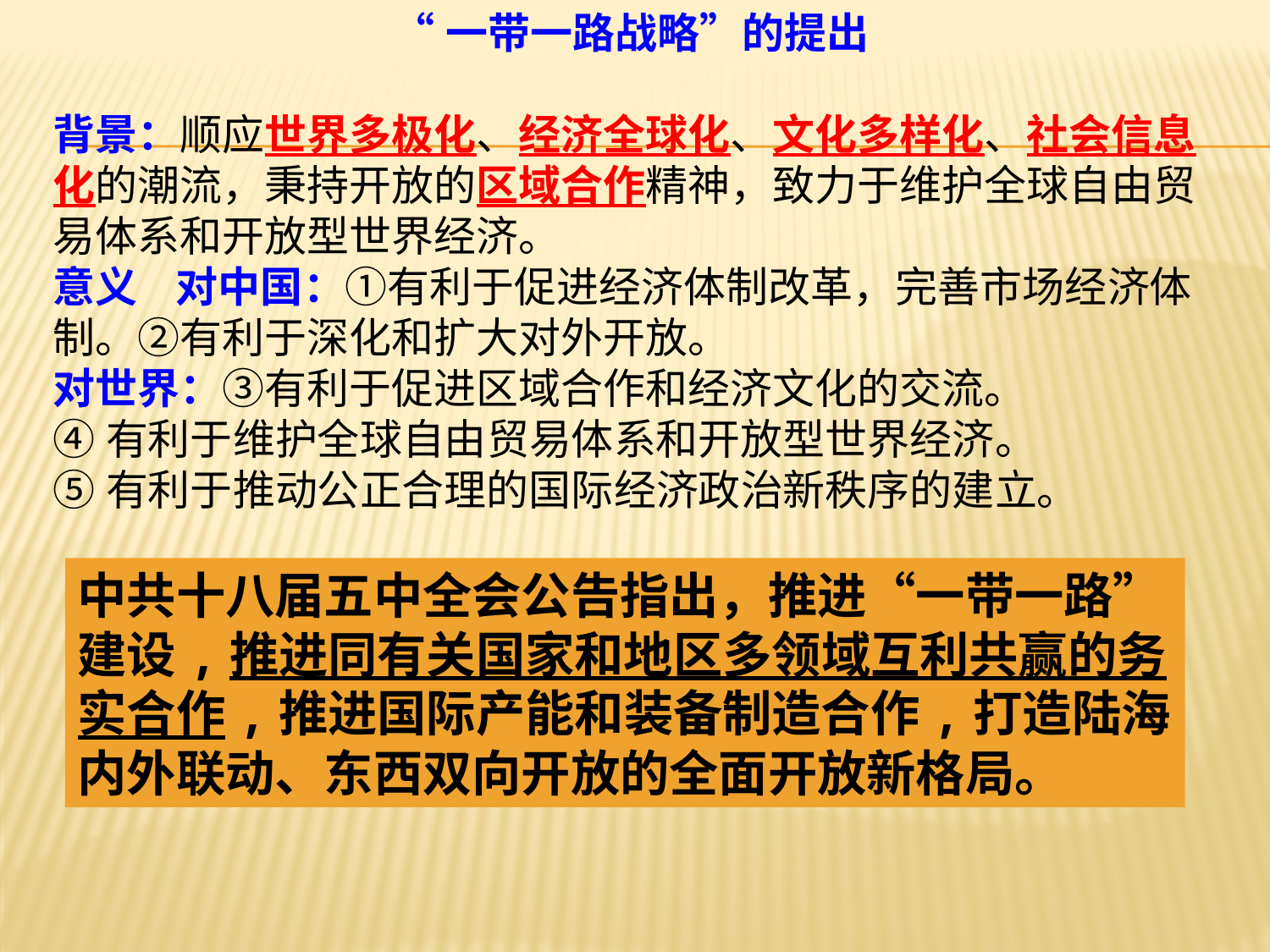

“一带一路战略”的提出

背景：顺应世界多极化、经济全球化、文化多样化、社会信息化的潮流，秉持开放的区域合作精神，致力于维护全球自由贸易体系和开放型世界经济。
意义    对中国：①有利于促进经济体制改革，完善市场经济体制。②有利于深化和扩大对外开放。
对世界：③有利于促进区域合作和经济文化的交流。
④有利于维护全球自由贸易体系和开放型世界经济。
⑤有利于推动公正合理的国际经济政治新秩序的建立。
中共十八届五中全会公告指出，推进“一带一路”建设,推进同有关国家和地区多领域互利共赢的务实合作,推进国际产能和装备制造合作,打造陆海内外联动、东西双向开放的全面开放新格局。